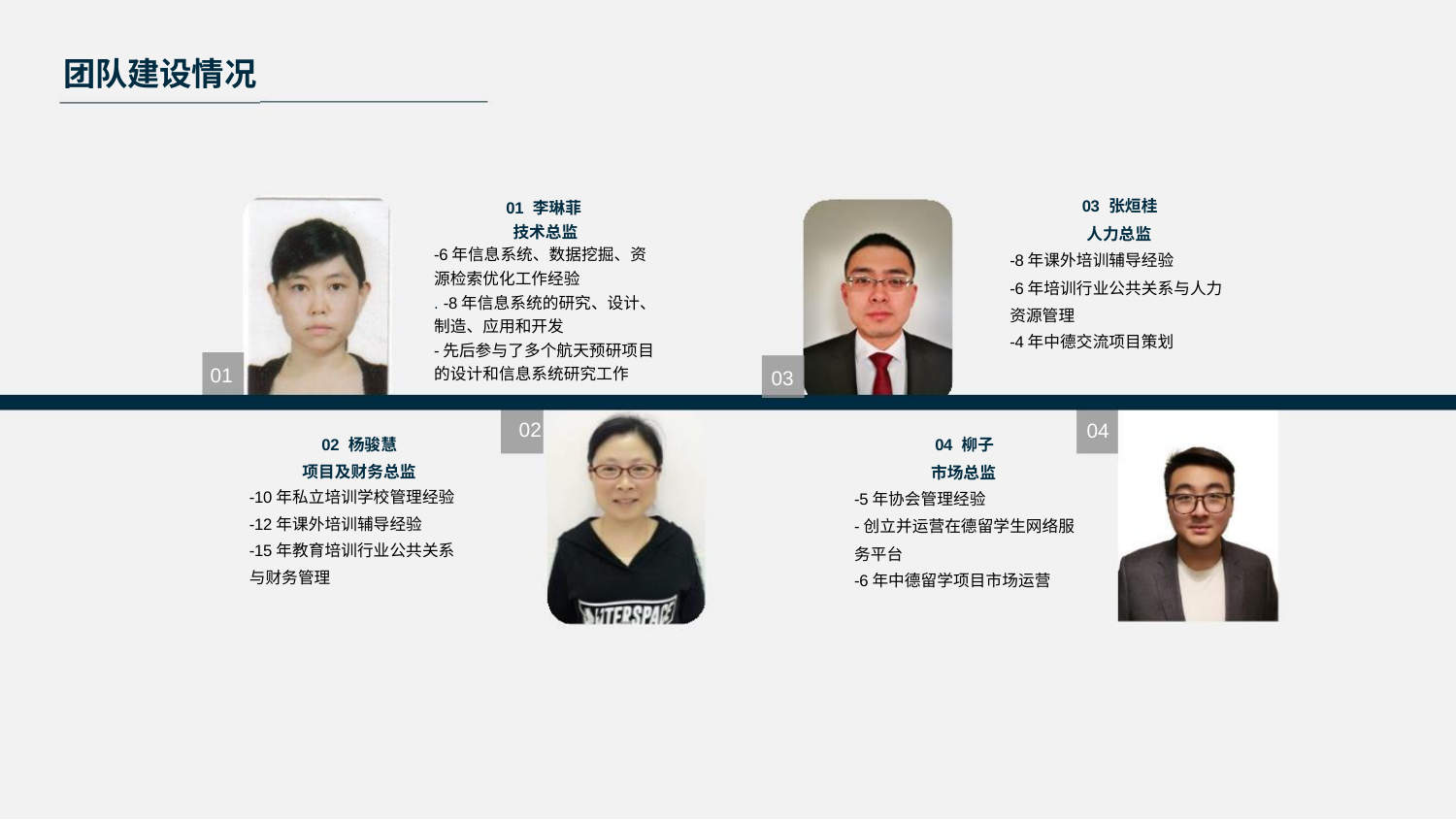

团队建设情况
03 张烜桂
人力总监
01 李琳菲
技术总监
-6年信息系统、数据挖掘、资
源检索优化工作经验
. -8年信息系统的研究、设计、
制造、应用和开发
-先后参与了多个航天预研项目
的设计和信息系统研究工作
-8年课外培训辅导经验
-6年培训行业公共关系与人力
资源管理
-4年中德交流项目策划
01
03
02
04
02 杨骏慧
04 柳子
市场总监
项目及财务总监
-10年私立培训学校管理经验
-12年课外培训辅导经验
-15年教育培训行业公共关系
与财务管理
-5年协会管理经验
-创立并运营在德留学生网络服
务平台
-6年中德留学项目市场运营